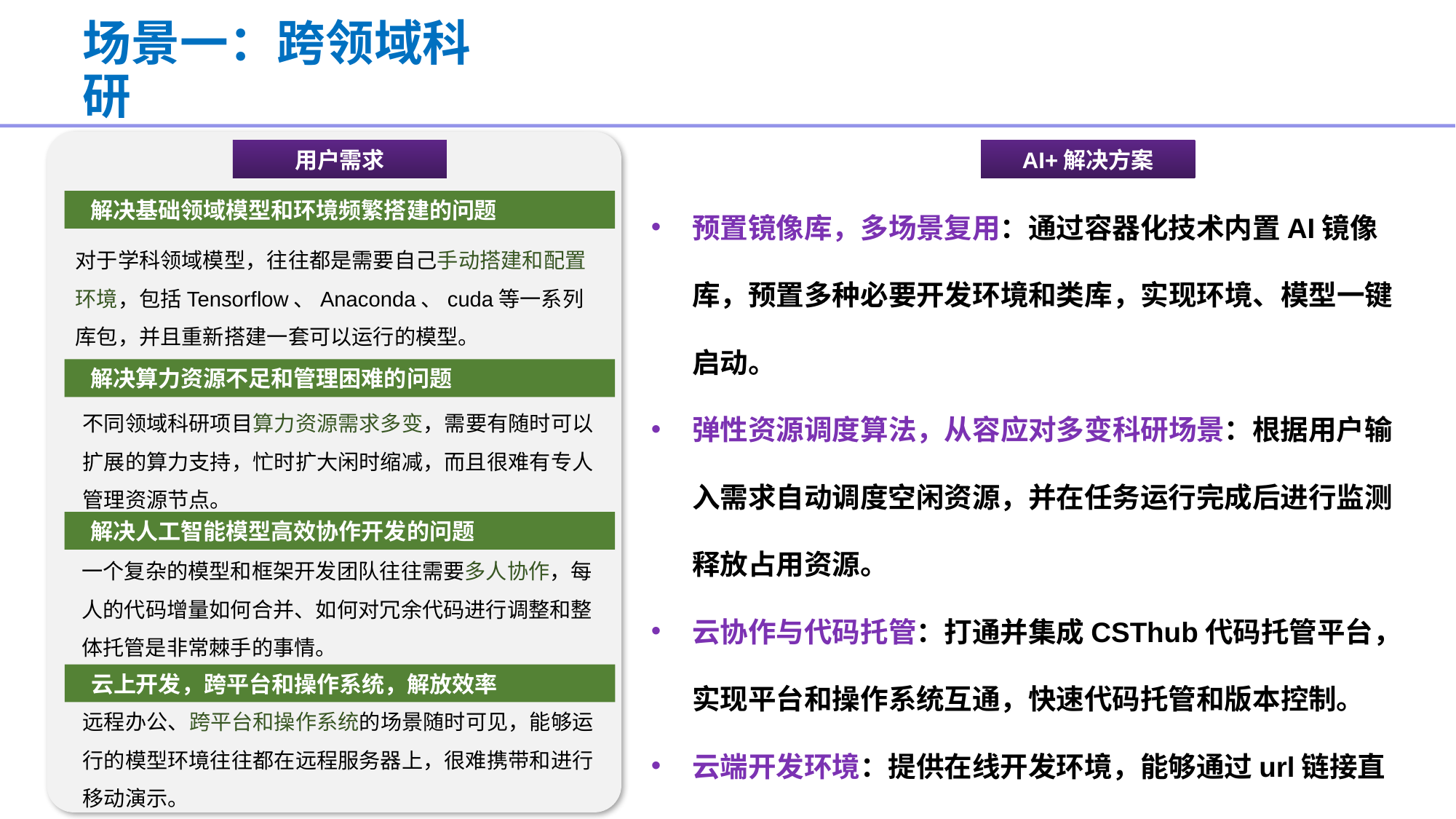

# 场景一：跨领域科研

用户需求
AI+解决方案
预置镜像库，多场景复用：通过容器化技术内置AI镜像库，预置多种必要开发环境和类库，实现环境、模型一键启动。
弹性资源调度算法，从容应对多变科研场景：根据用户输入需求自动调度空闲资源，并在任务运行完成后进行监测释放占用资源。
云协作与代码托管：打通并集成CSThub代码托管平台，实现平台和操作系统互通，快速代码托管和版本控制。
云端开发环境：提供在线开发环境，能够通过url链接直接访问，支持协同办公，一个平台解决一站式需求。

  解决基础领域模型和环境频繁搭建的问题
对于学科领域模型，往往都是需要自己手动搭建和配置环境，包括Tensorflow、Anaconda、cuda等一系列库包，并且重新搭建一套可以运行的模型。

  解决算力资源不足和管理困难的问题
不同领域科研项目算力资源需求多变，需要有随时可以扩展的算力支持，忙时扩大闲时缩减，而且很难有专人管理资源节点。

  解决人工智能模型高效协作开发的问题
一个复杂的模型和框架开发团队往往需要多人协作，每人的代码增量如何合并、如何对冗余代码进行调整和整体托管是非常棘手的事情。

  云上开发，跨平台和操作系统，解放效率
远程办公、跨平台和操作系统的场景随时可见，能够运行的模型环境往往都在远程服务器上，很难携带和进行移动演示。